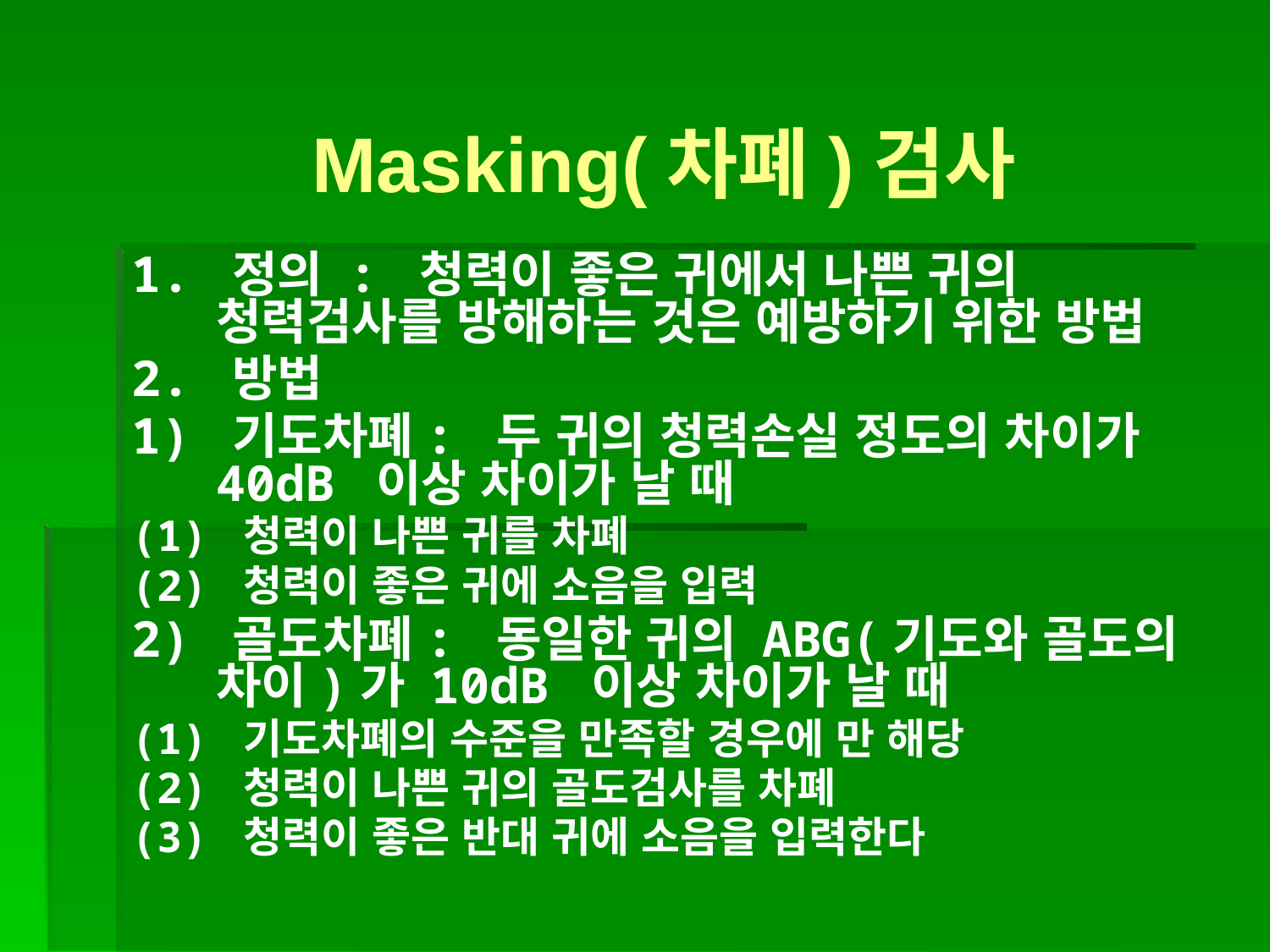

Masking(차폐)검사
1. 정의 : 청력이 좋은 귀에서 나쁜 귀의 청력검사를 방해하는 것은 예방하기 위한 방법
2. 방법
1) 기도차폐: 두 귀의 청력손실 정도의 차이가 40dB 이상 차이가 날 때
(1) 청력이 나쁜 귀를 차폐
(2) 청력이 좋은 귀에 소음을 입력
2) 골도차폐: 동일한 귀의 ABG(기도와 골도의 차이)가 10dB 이상 차이가 날 때
(1) 기도차폐의 수준을 만족할 경우에 만 해당
(2) 청력이 나쁜 귀의 골도검사를 차폐
(3) 청력이 좋은 반대 귀에 소음을 입력한다